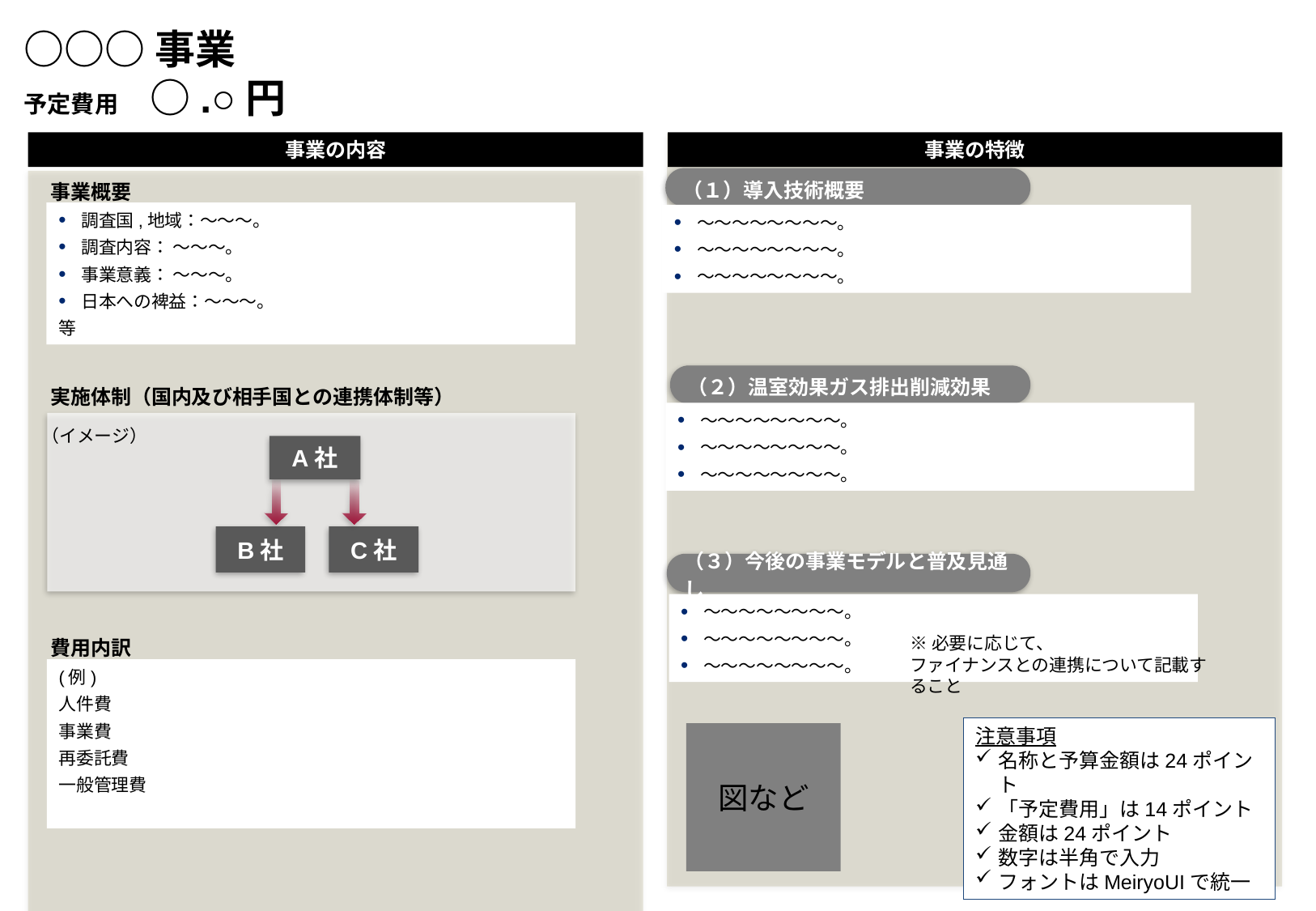

○○○事業
予定費用　 ○.○円
事業の内容
事業の特徴

（１）導入技術概要

事業概要

調査国,地域：～～～。
調査内容： ～～～。
事業意義： ～～～。
日本への裨益：～～～。
等
～～～～～～～～。
～～～～～～～～。
～～～～～～～～。
（２）温室効果ガス排出削減効果
実施体制（国内及び相手国との連携体制等）
～～～～～～～～。
～～～～～～～～。
～～～～～～～～。

（イメージ）
A社

C社
B社
（３）今後の事業モデルと普及見通し
～～～～～～～～。
～～～～～～～～。
～～～～～～～～。
※必要に応じて、
ファイナンスとの連携について記載すること
費用内訳

(例)
人件費
事業費
再委託費
一般管理費

注意事項
名称と予算金額は24ポイント
「予定費用」は14ポイント
金額は24ポイント
数字は半角で入力
フォントはMeiryoUIで統一
図など